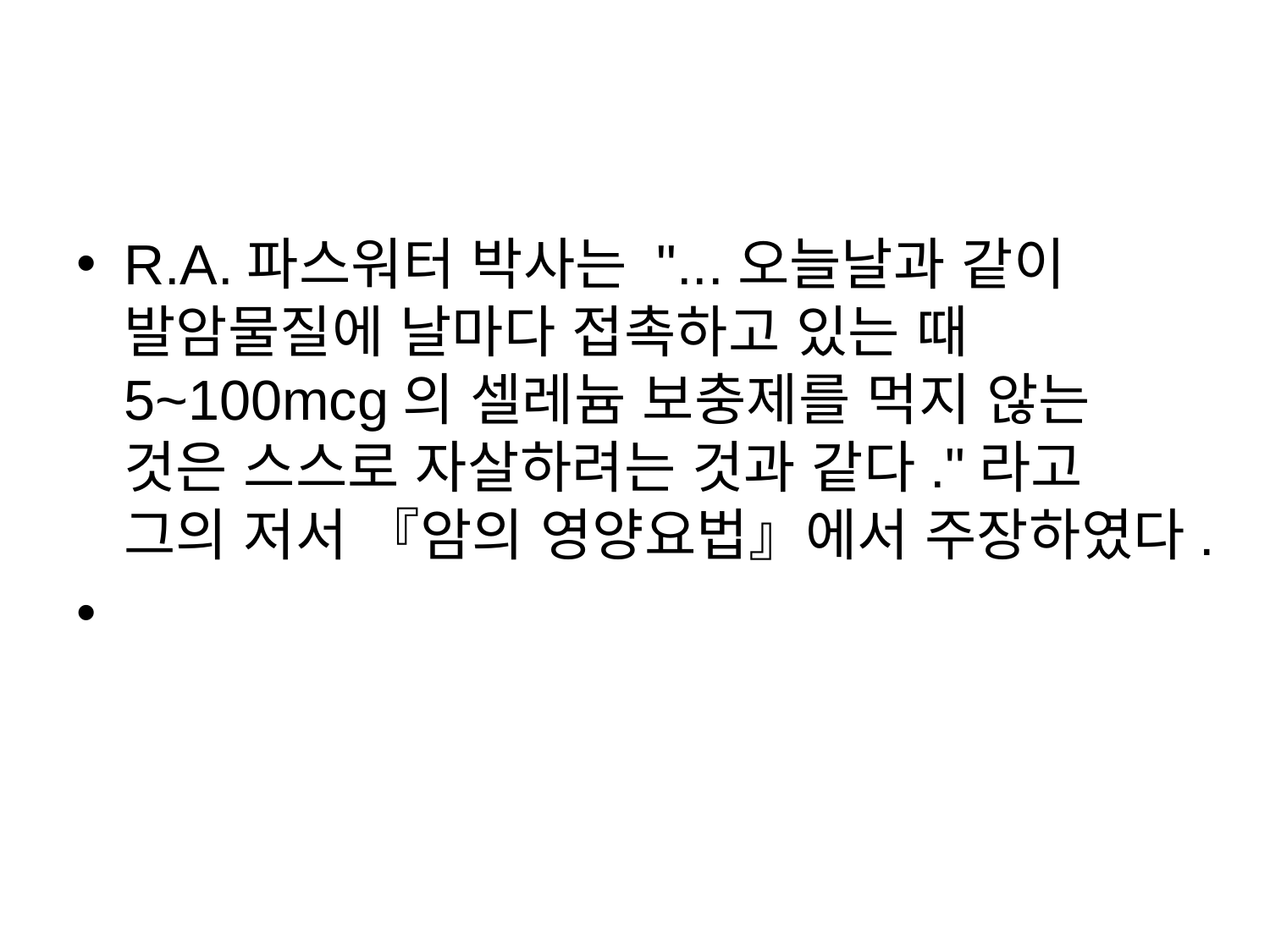

#
R.A.파스워터 박사는 "...오늘날과 같이 발암물질에 날마다 접촉하고 있는 때 5~100mcg의 셀레늄 보충제를 먹지 않는 것은 스스로 자살하려는 것과 같다."라고 그의 저서 『암의 영양요법』에서 주장하였다.